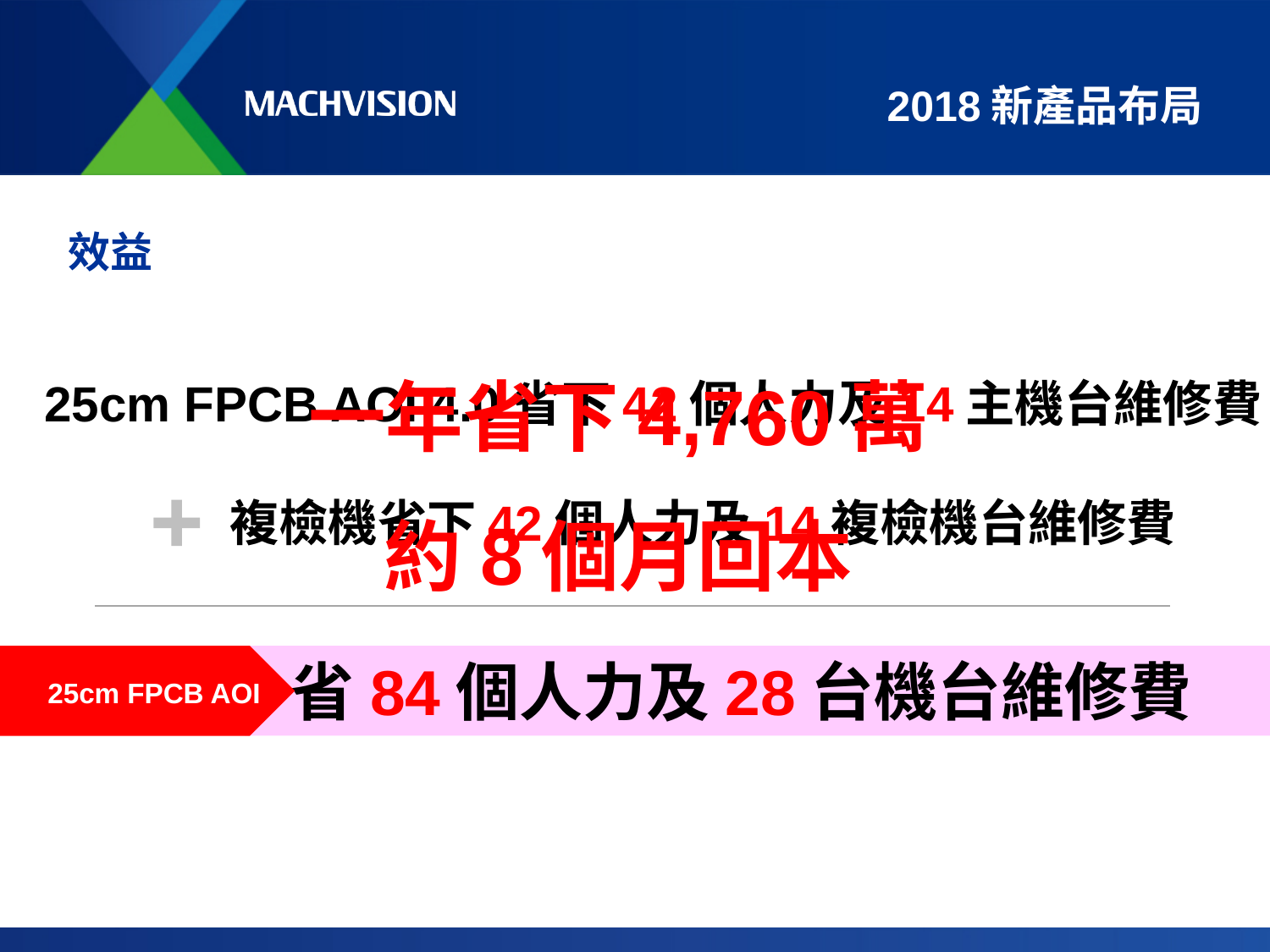

# 2018新產品布局
效益
一年省下4,760萬
約8個月回本
25cm FPCB AOI 4.0省下42個人力及14主機台維修費
複檢機省下42個人力及14複檢機台維修費

25cm FPCB AOI

省84個人力及28台機台維修費